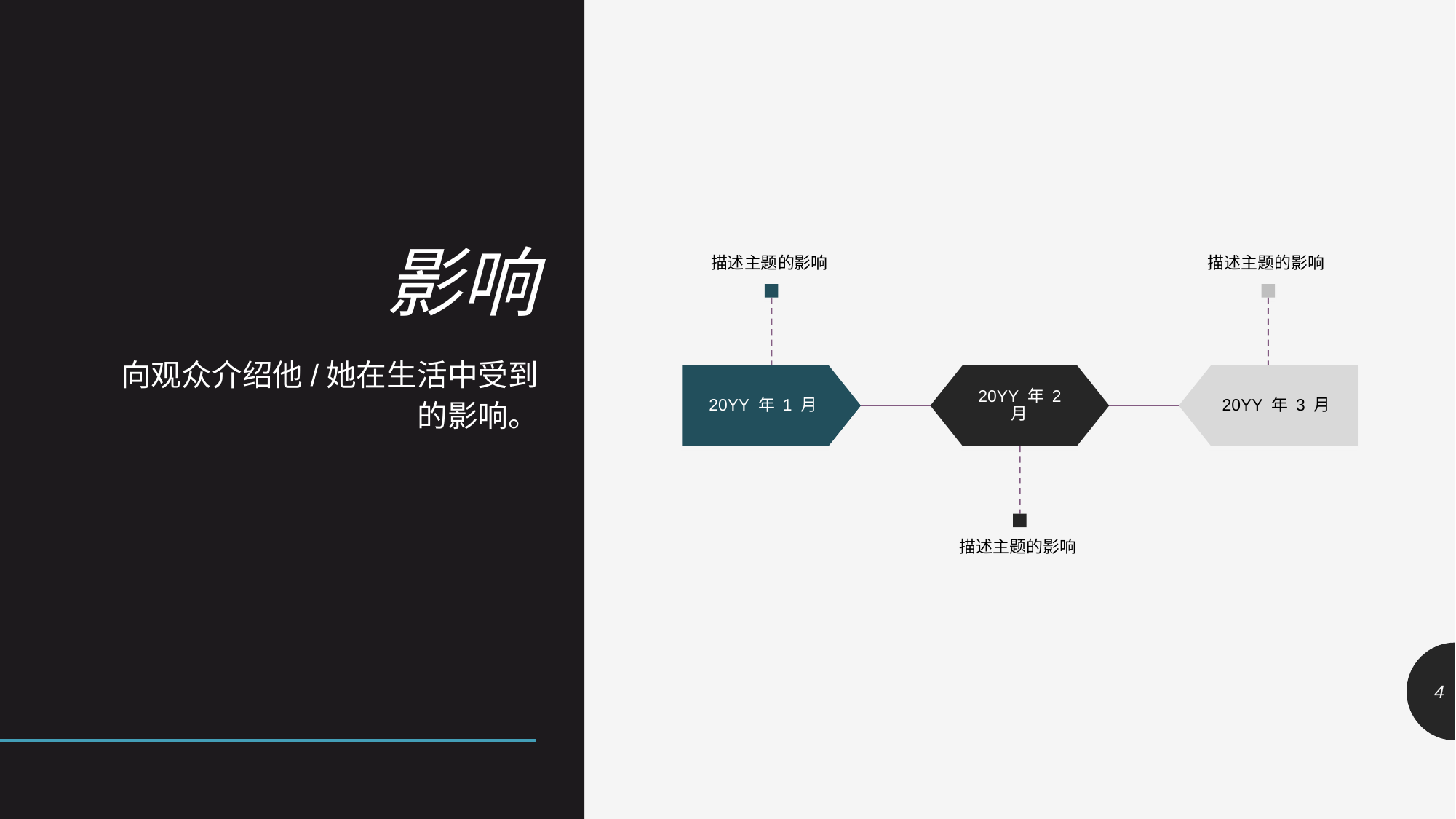

# 影响
20YY 年 1 月
描述主题的影响
20YY 年 2 月
描述主题的影响
20YY 年 3 月
描述主题的影响
向观众介绍他/她在生活中受到的影响。
4